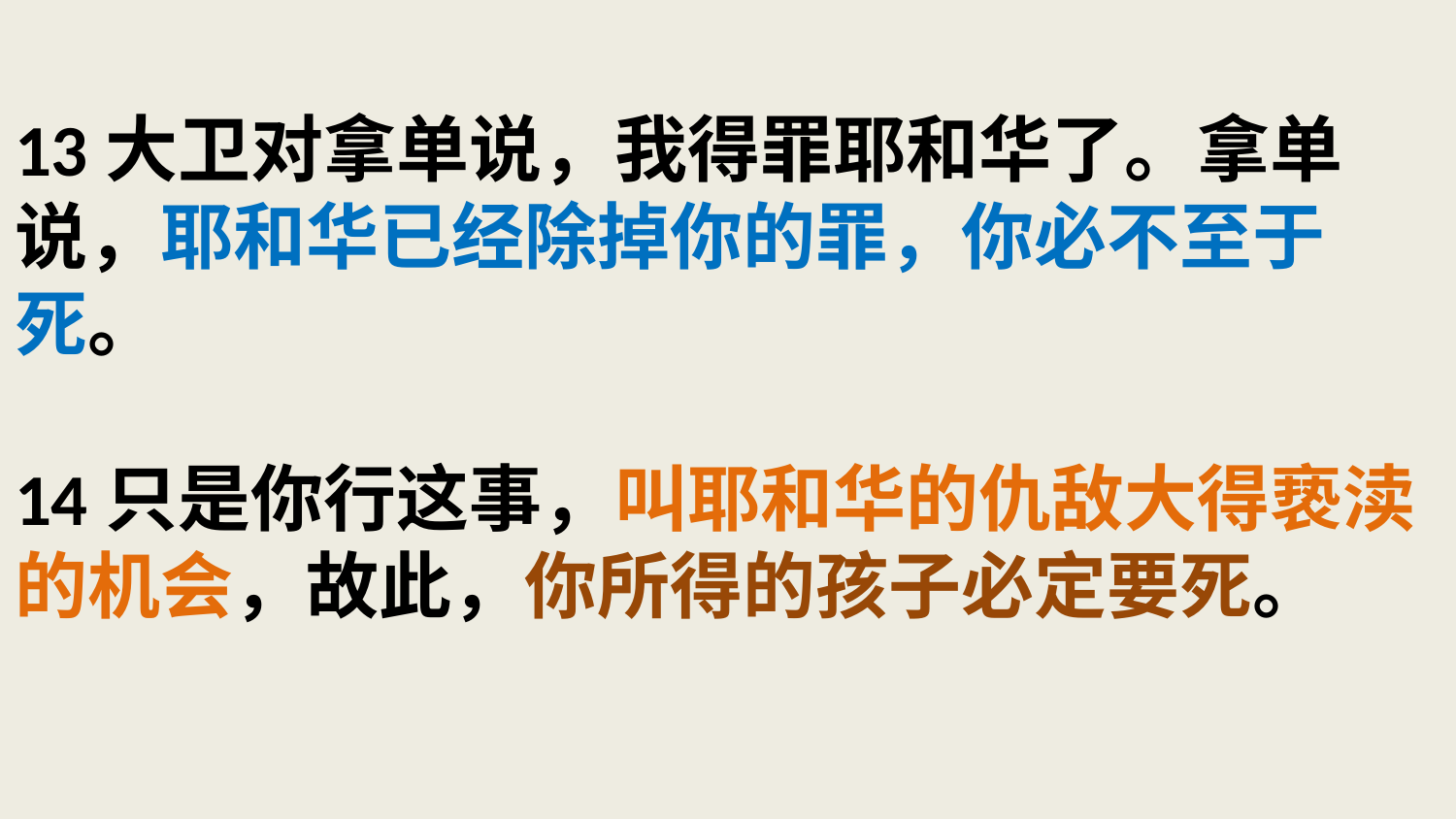

# 13大卫对拿单说，我得罪耶和华了。拿单说，耶和华已经除掉你的罪，你必不至于死。 14只是你行这事，叫耶和华的仇敌大得亵渎的机会，故此，你所得的孩子必定要死。